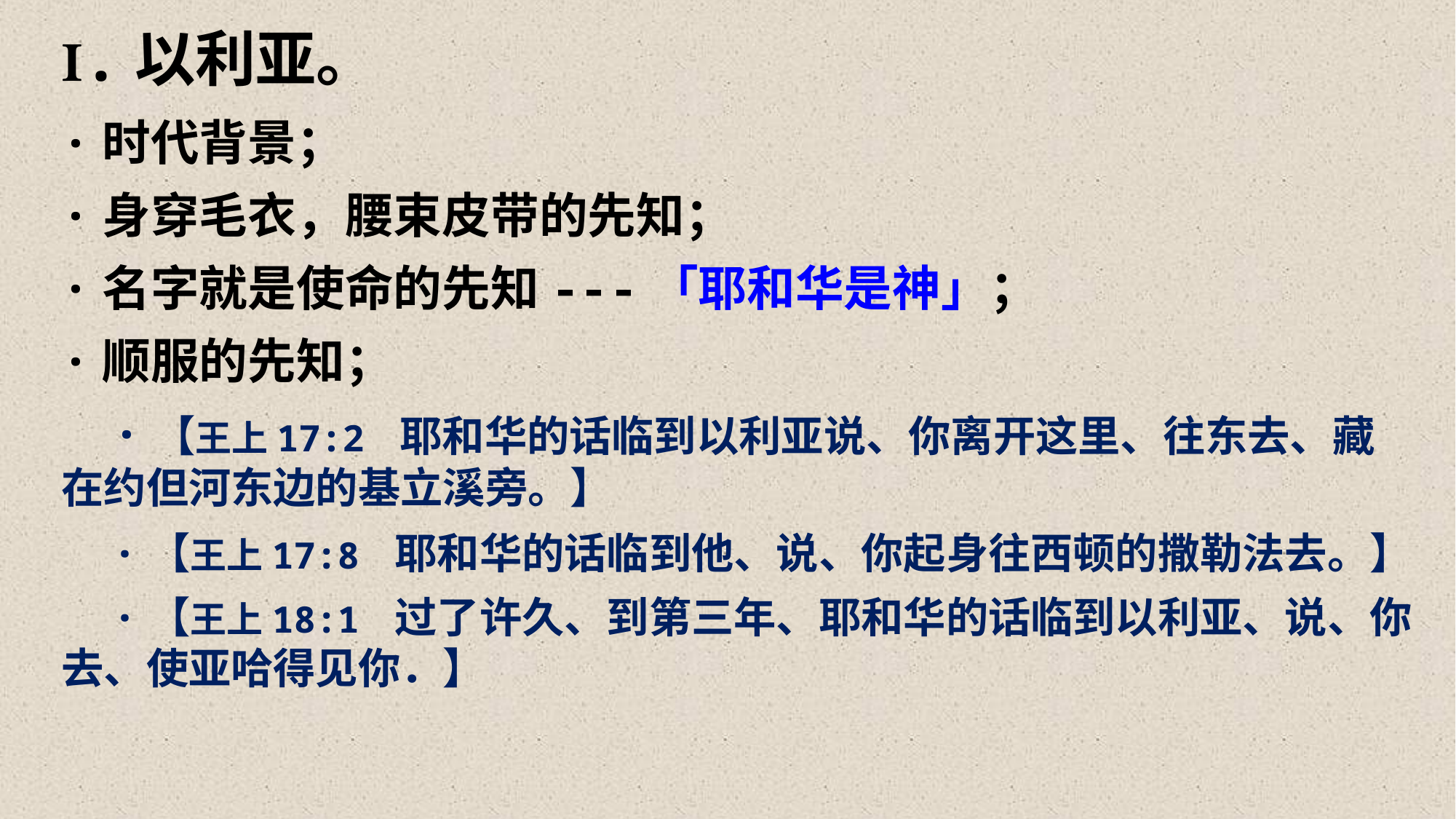

Ⅰ.以利亚。
·时代背景；
·身穿毛衣，腰束皮带的先知；
·名字就是使命的先知---「耶和华是神」；
·顺服的先知；
  ·【王上17:2 耶和华的话临到以利亚说、你离开这里、往东去、藏在约但河东边的基立溪旁。】
  ·【王上17:8 耶和华的话临到他、说、你起身往西顿的撒勒法去。】
  ·【王上18:1 过了许久、到第三年、耶和华的话临到以利亚、说、你去、使亚哈得见你．】